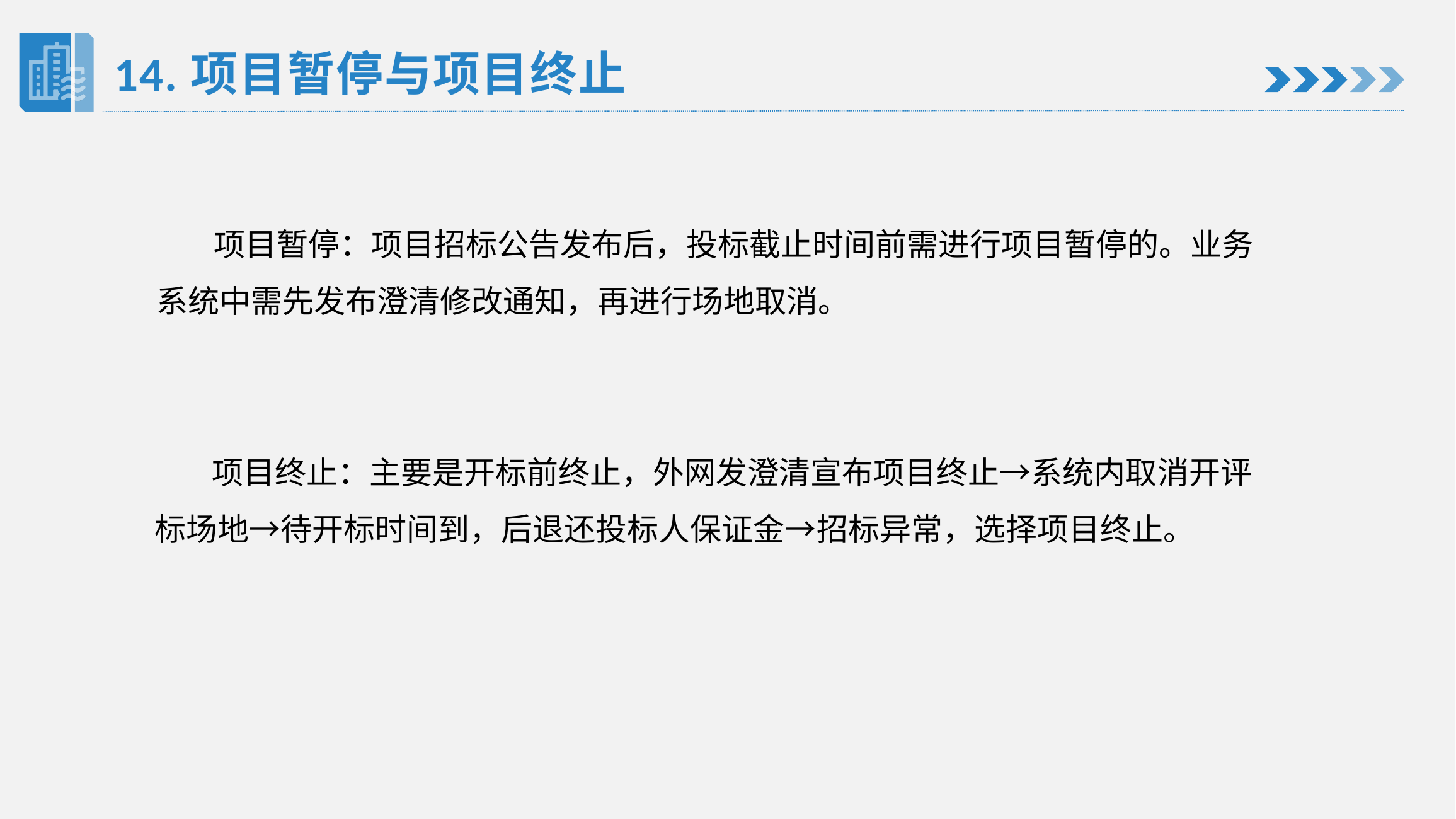

14.项目暂停与项目终止
       项目暂停：项目招标公告发布后，投标截止时间前需进行项目暂停的。业务系统中需先发布澄清修改通知，再进行场地取消。
       项目终止：主要是开标前终止，外网发澄清宣布项目终止→系统内取消开评标场地→待开标时间到，后退还投标人保证金→招标异常，选择项目终止。